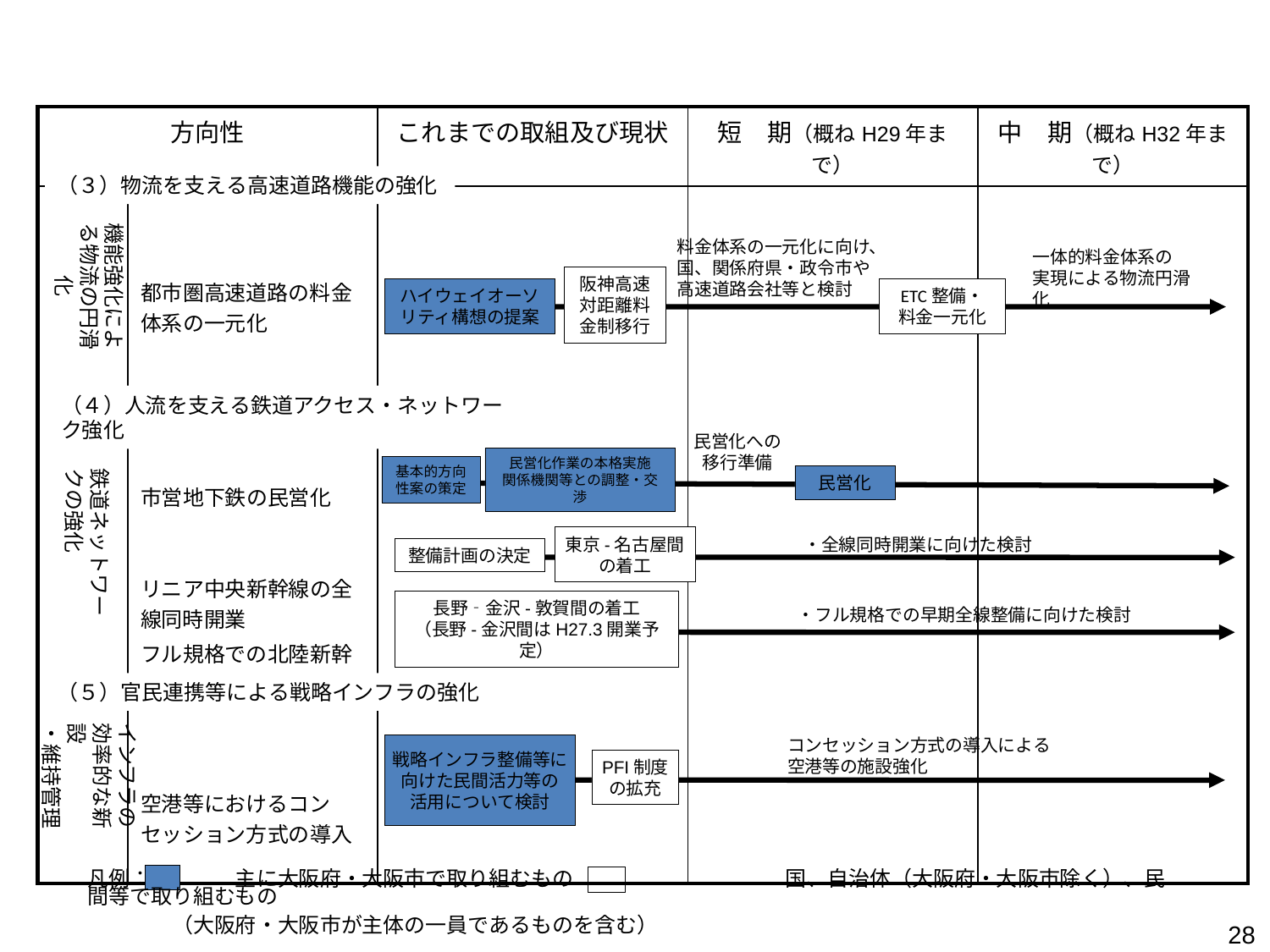

| 方向性 |  | これまでの取組及び現状 | 短　期（概ねH29年まで） | 中　期（概ねH32年まで） |
| --- | --- | --- | --- | --- |
|  | 都市圏高速道路の料金体系の一元化 市営地下鉄の民営化 リニア中央新幹線の全線同時開業 フル規格での北陸新幹線の全線整備 空港等におけるコンセッション方式の導入 |  |  |  |
（３）物流を支える高速道路機能の強化
機能強化による物流の円滑化
料金体系の一元化に向け、
国、関係府県・政令市や
高速道路会社等と検討
一体的料金体系の
実現による物流円滑化
阪神高速対距離料金制移行
ハイウェイオーソリティ構想の提案
ETC整備・
料金一元化

（４）人流を支える鉄道アクセス・ネットワーク強化
民営化への
移行準備
鉄道ネットワークの強化
基本的方向性案の策定
民営化作業の本格実施
関係機関等との調整・交渉
民営化

東京-名古屋間の着工
・全線同時開業に向けた検討
整備計画の決定

・フル規格での早期全線整備に向けた検討
長野‐金沢-敦賀間の着工
（長野-金沢間はH27.3開業予定）

（５）官民連携等による戦略インフラの強化
インフラの
効率的な新設
・維持管理
コンセッション方式の導入による
空港等の施設強化
戦略インフラ整備等に
向けた民間活力等の
活用について検討
PFI制度の拡充

凡例：　　　　主に大阪府・大阪市で取り組むもの　　　　　　　　　　国、自治体（大阪府・大阪市除く）、民間等で取り組むもの
　　　　（大阪府・大阪市が主体の一員であるものを含む）

28